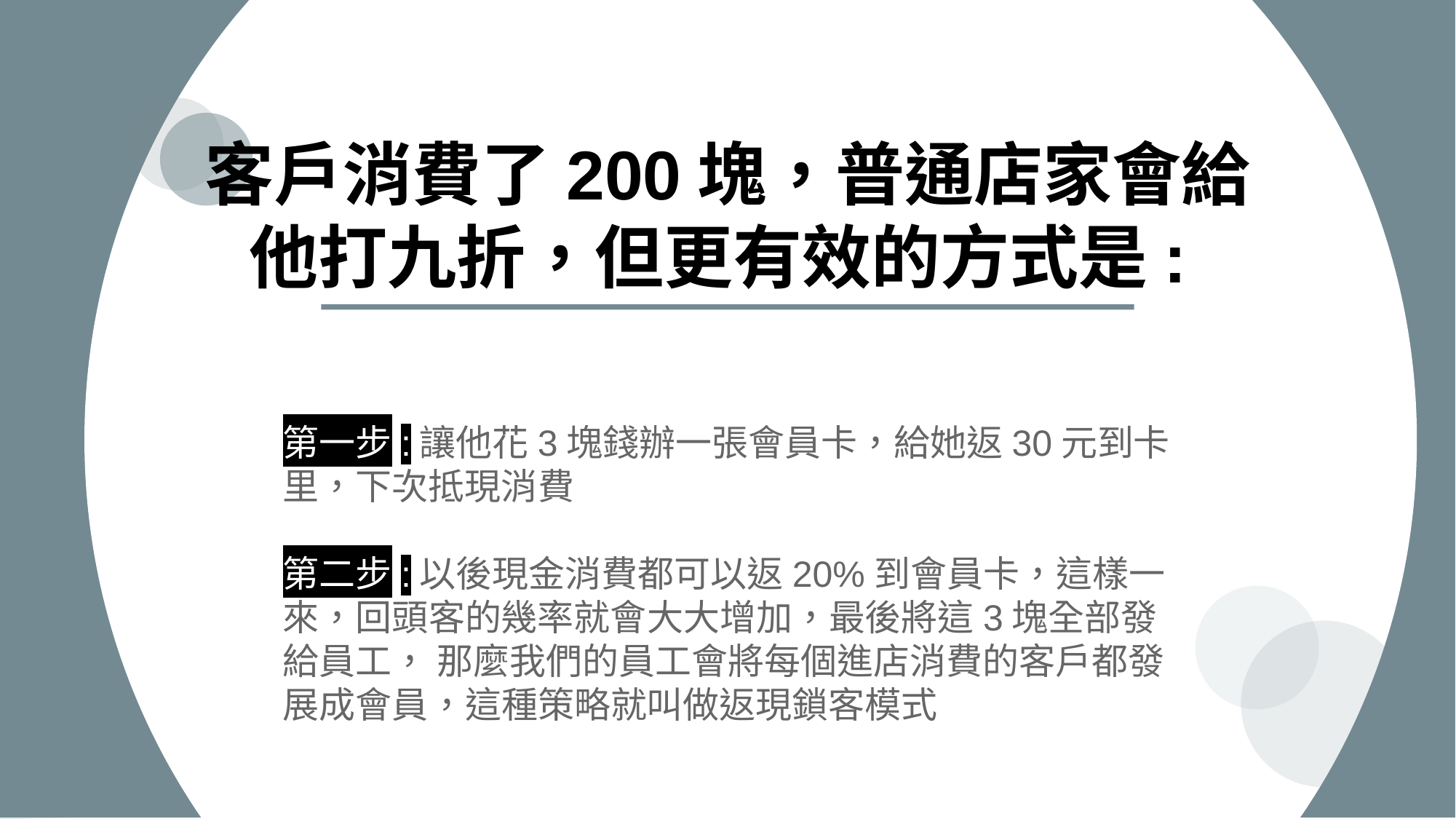

客戶消費了200塊，普通店家會給他打九折，但更有效的方式是:

第一步:讓他花3塊錢辦一張會員卡，給她返30元到卡里，下次抵現消費

第二步:以後現金消費都可以返20%到會員卡，這樣一來，回頭客的幾率就會大大增加，最後將這3塊全部發給員工， 那麼我們的員工會將每個進店消費的客戶都發展成會員，這種策略就叫做返現鎖客模式